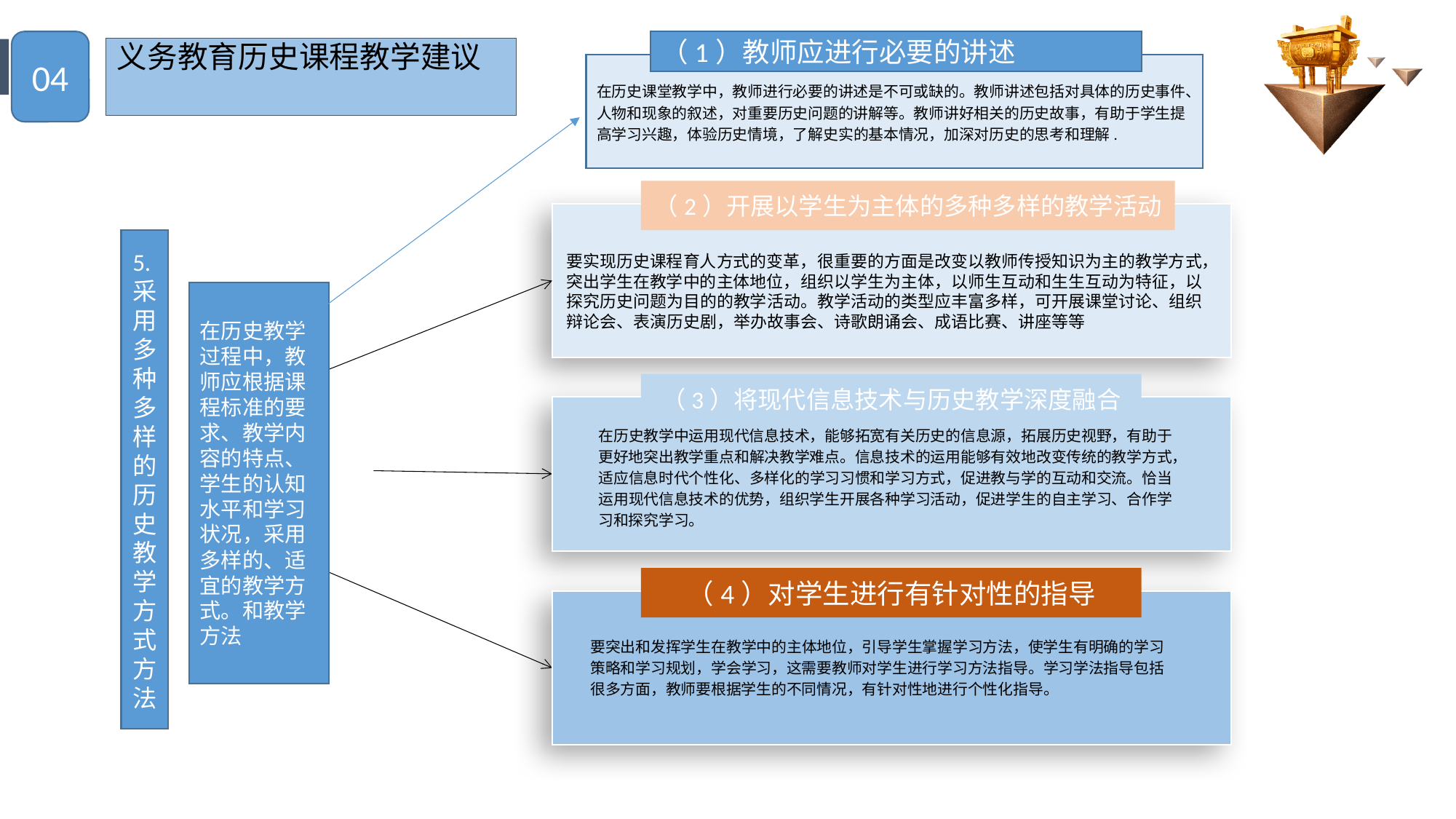

04
（1）教师应进行必要的讲述
# 义务教育历史课程教学建议
在历史课堂教学中，教师进行必要的讲述是不可或缺的。教师讲述包括对具体的历史事件、人物和现象的叙述，对重要历史问题的讲解等。教师讲好相关的历史故事，有助于学生提高学习兴趣，体验历史情境，了解史实的基本情况，加深对历史的思考和理解.
（2）开展以学生为主体的多种多样的教学活动

5.采用多种多样的历史教学方式方法
要实现历史课程育人方式的变革，很重要的方面是改变以教师传授知识为主的教学方式，突出学生在教学中的主体地位，组织以学生为主体，以师生互动和生生互动为特征，以探究历史问题为目的的教学活动。教学活动的类型应丰富多样，可开展课堂讨论、组织辩论会、表演历史剧，举办故事会、诗歌朗诵会、成语比赛、讲座等等
在历史教学过程中，教师应根据课程标准的要求、教学内容的特点、学生的认知水平和学习状况，采用多样的、适宜的教学方式。和教学方法
（3）将现代信息技术与历史教学深度融合

在历史教学中运用现代信息技术，能够拓宽有关历史的信息源，拓展历史视野，有助于更好地突出教学重点和解决教学难点。信息技术的运用能够有效地改变传统的教学方式，适应信息时代个性化、多样化的学习习惯和学习方式，促进教与学的互动和交流。恰当运用现代信息技术的优势，组织学生开展各种学习活动，促进学生的自主学习、合作学习和探究学习。
（4）对学生进行有针对性的指导

要突出和发挥学生在教学中的主体地位，引导学生掌握学习方法，使学生有明确的学习策略和学习规划，学会学习，这需要教师对学生进行学习方法指导。学习学法指导包括很多方面，教师要根据学生的不同情况，有针对性地进行个性化指导。